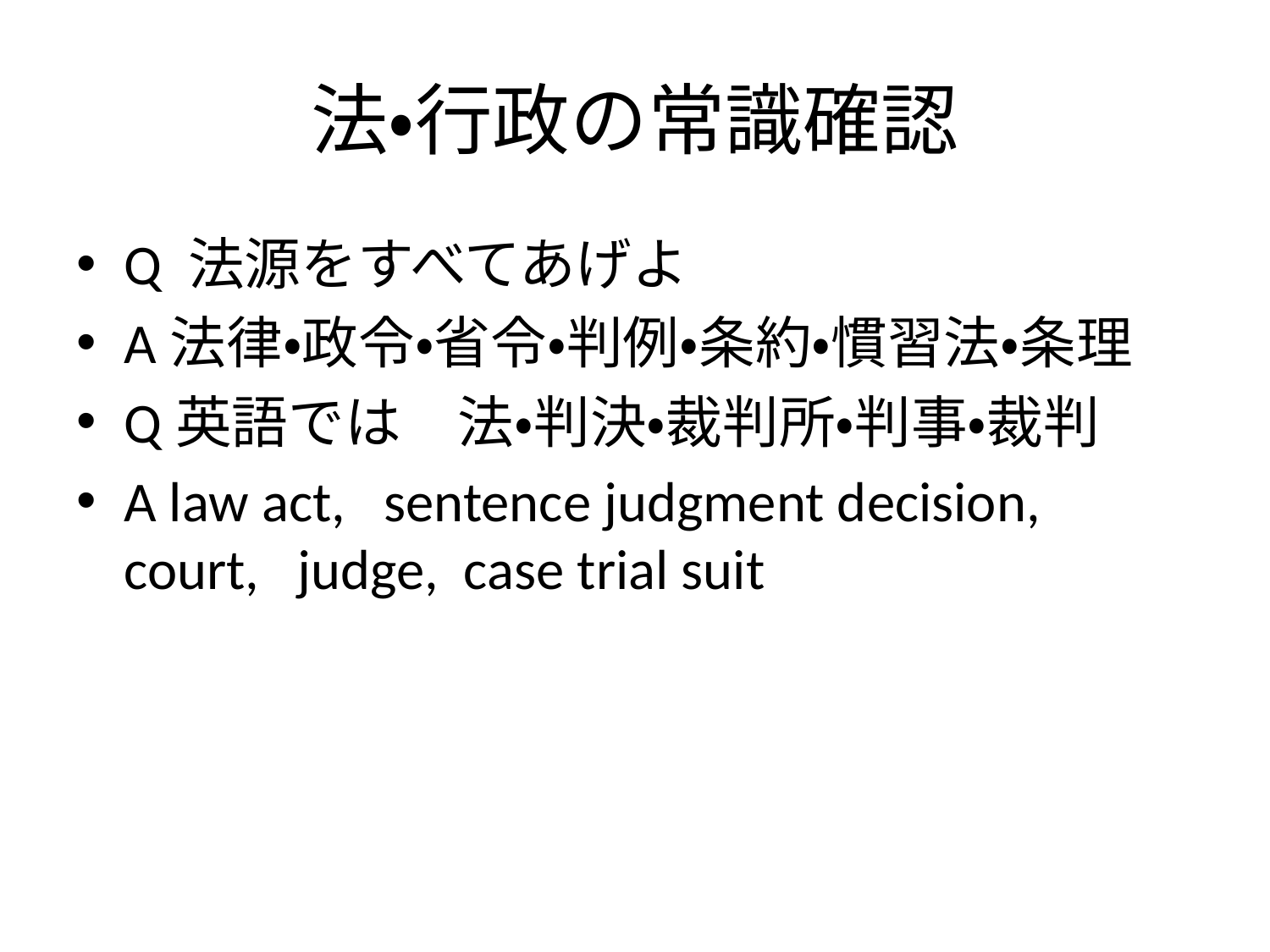

# 法・行政の常識確認
Q 法源をすべてあげよ
A法律・政令・省令・判例・条約・慣習法・条理
Q英語では　法・判決・裁判所・判事・裁判
A law act,   sentence judgment decision,  court,   judge,  case trial suit